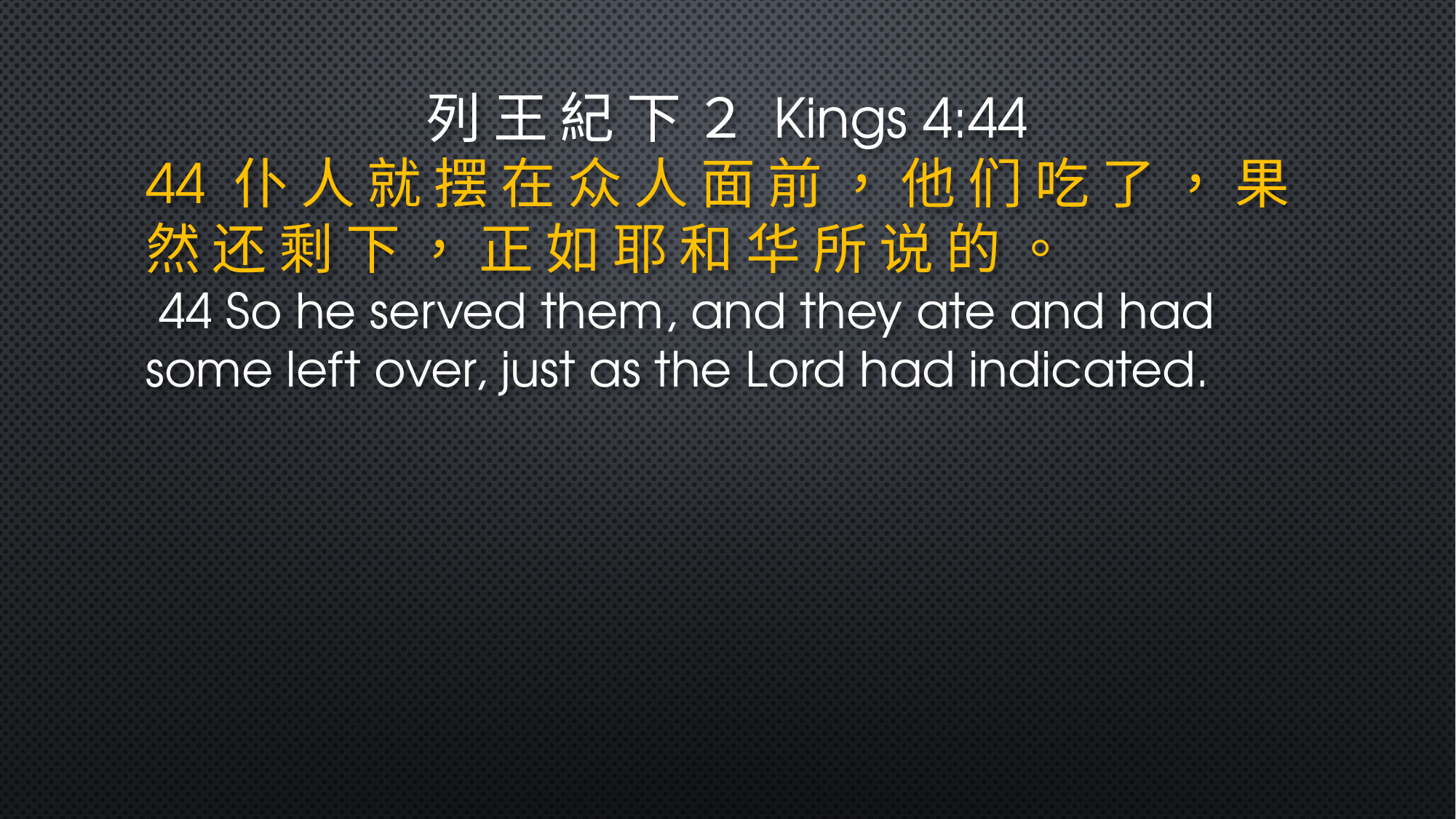

列 王 紀 下 ２ Kings 4:44
44 仆 人 就 摆 在 众 人 面 前 ， 他 们 吃 了 ， 果 然 还 剩 下 ， 正 如 耶 和 华 所 说 的 。
 44 So he served them, and they ate and had some left over, just as the Lord had indicated.